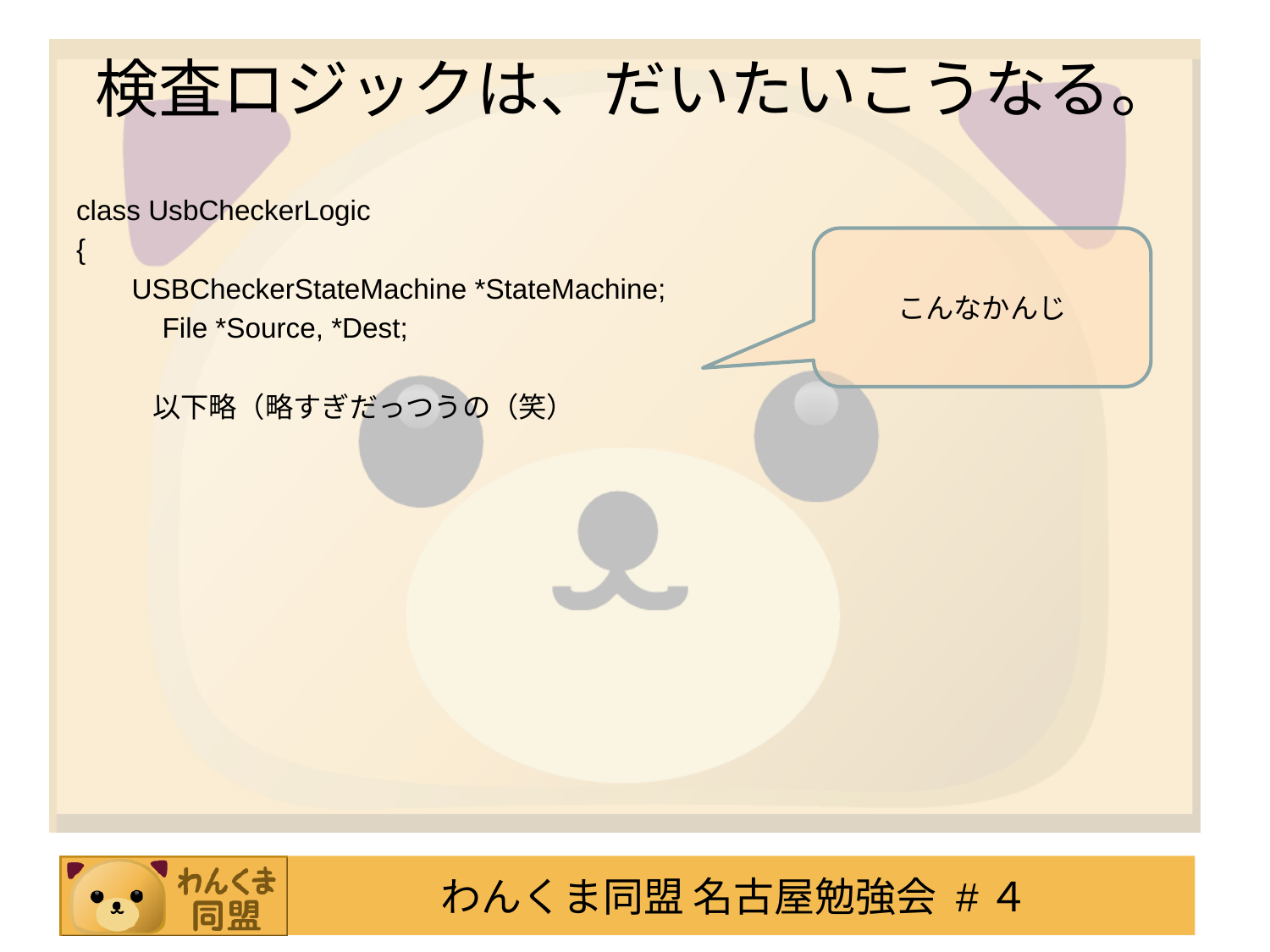

# 検査ロジックは、だいたいこうなる。

class UsbCheckerLogic
{
	 USBCheckerStateMachine *StateMachine;
           File *Source, *Dest;

           以下略（略すぎだっつうの（笑）

こんなかんじ